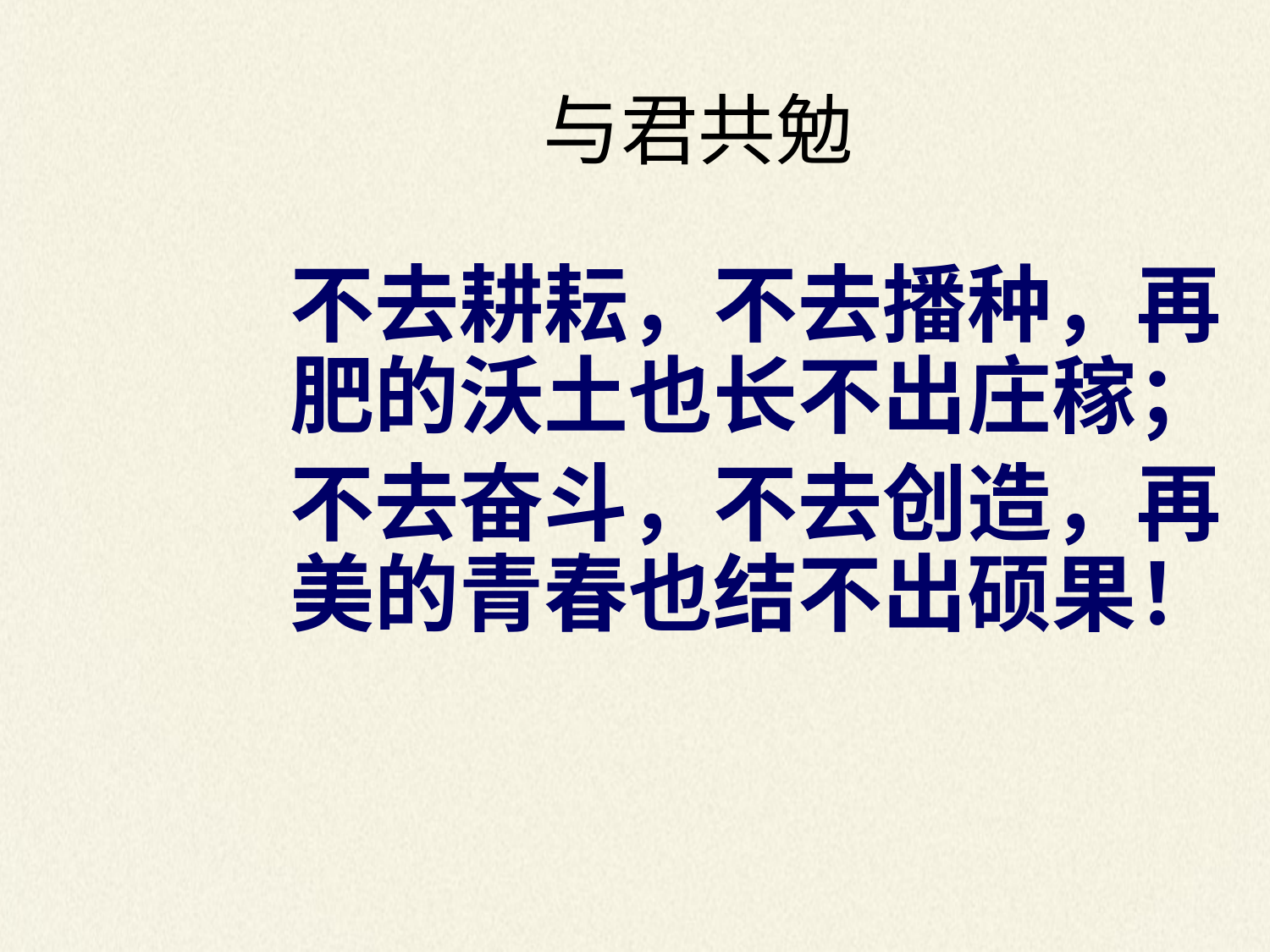

与君共勉
不去耕耘，不去播种，再肥的沃土也长不出庄稼；
不去奋斗，不去创造，再美的青春也结不出硕果！